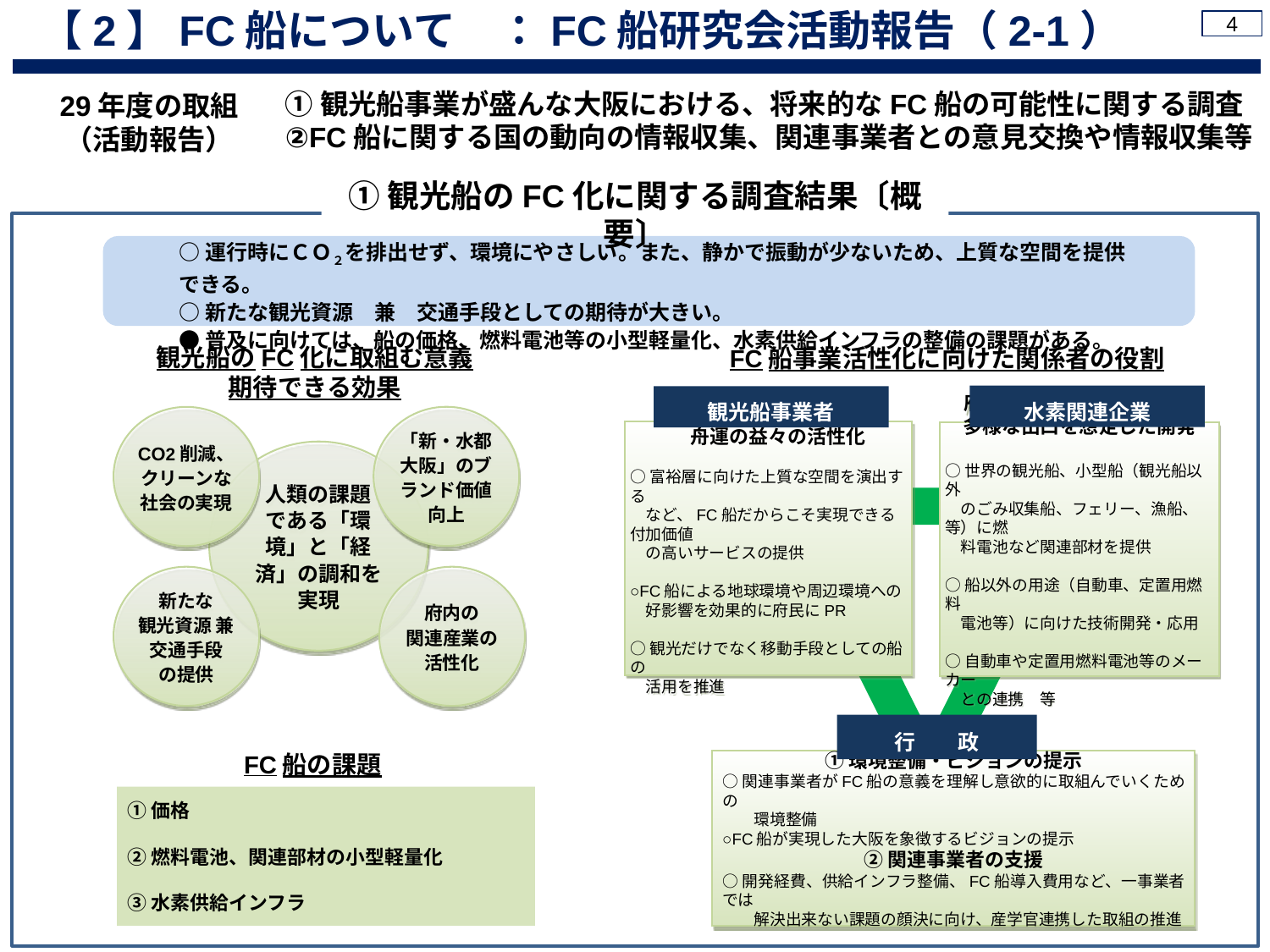

【2】FC船について　：FC船研究会活動報告（2-1）
4
29年度の取組
（活動報告）
①観光船事業が盛んな大阪における、将来的なFC船の可能性に関する調査
②FC船に関する国の動向の情報収集、関連事業者との意見交換や情報収集等
①観光船のFC化に関する調査結果〔概要〕

○運行時にＣＯ２を排出せず、環境にやさしい。また、静かで振動が少ないため、上質な空間を提供できる。
○新たな観光資源　兼　交通手段としての期待が大きい。
●普及に向けては、船の価格、燃料電池等の小型軽量化、水素供給インフラの整備の課題がある。

FC船事業活性化に向けた関係者の役割
観光船のFC化に取組む意義
期待できる効果

水素関連企業
府内の観光船に留まらず、
多様な出口を想定した開発

○世界の観光船、小型船（観光船以外
　のごみ収集船、フェリー、漁船、等）に燃
　料電池など関連部材を提供

○船以外の用途（自動車、定置用燃料
　電池等）に向けた技術開発・応用

○自動車や定置用燃料電池等のメーカー
　との連携　等
観光船事業者
　「新・水都大阪」として
　舟運の益々の活性化

○富裕層に向けた上質な空間を演出する
　など、FC船だからこそ実現できる付加価値
　の高いサービスの提供

○FC船による地球環境や周辺環境への
　好影響を効果的に府民にPR

○観光だけでなく移動手段としての船の
　活用を推進
「新・水都大阪」のブランド価値向上
CO2削減、クリーンな
社会の実現
人類の課題
である「環境」と「経済」の調和を実現
新たな
観光資源 兼 交通手段
の提供
府内の
関連産業の
活性化

行　　政
①環境整備・ビジョンの提示
○関連事業者がFC船の意義を理解し意欲的に取組んでいくための
　　環境整備
○FC船が実現した大阪を象徴するビジョンの提示
②関連事業者の支援
○開発経費、供給インフラ整備、FC船導入費用など、一事業者では
　　解決出来ない課題の顔決に向け、産学官連携した取組の推進
FC船の課題
①価格

②燃料電池、関連部材の小型軽量化

③水素供給インフラ
4